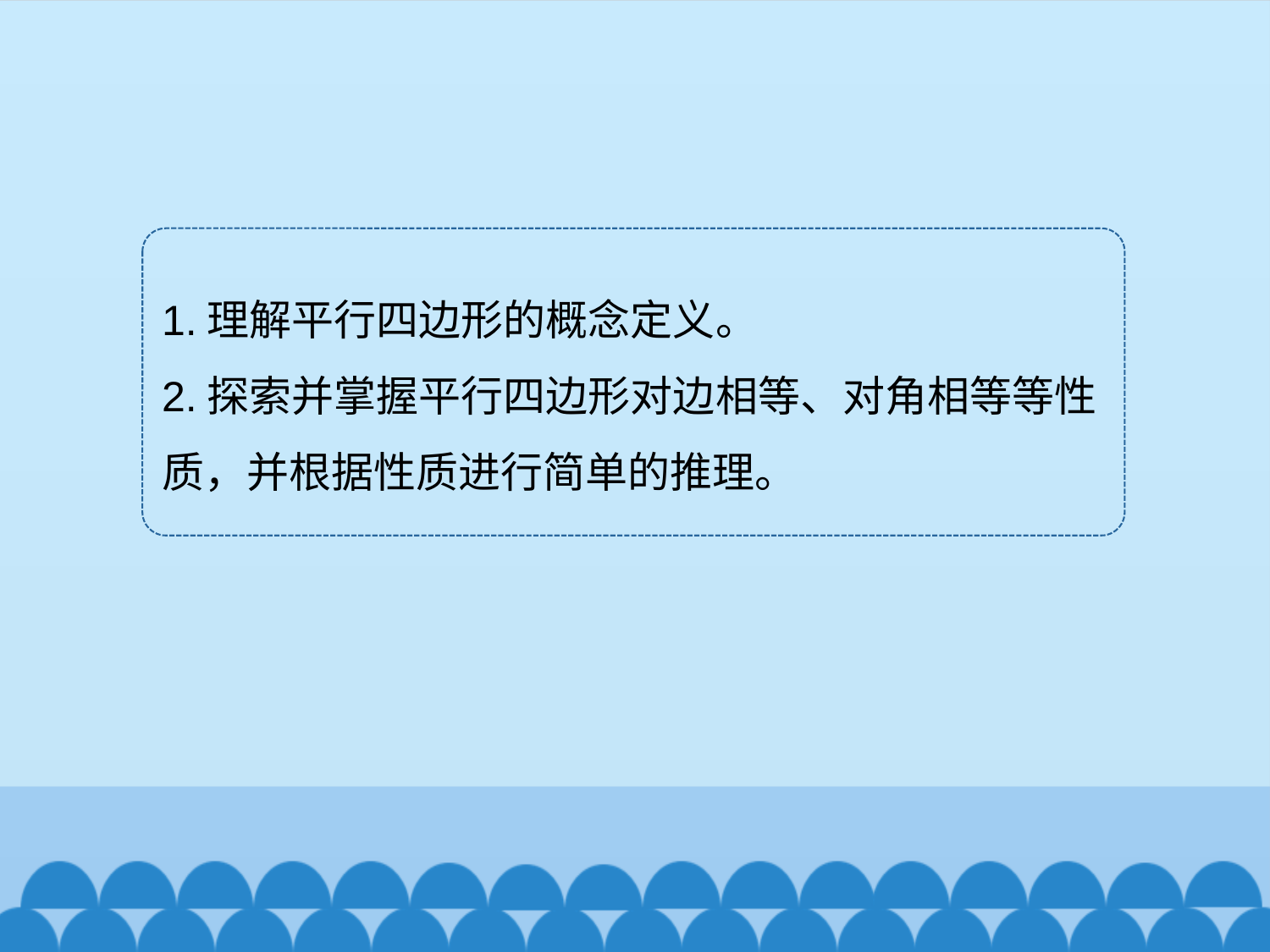

1.理解平行四边形的概念定义。
2.探索并掌握平行四边形对边相等、对角相等等性质，并根据性质进行简单的推理。